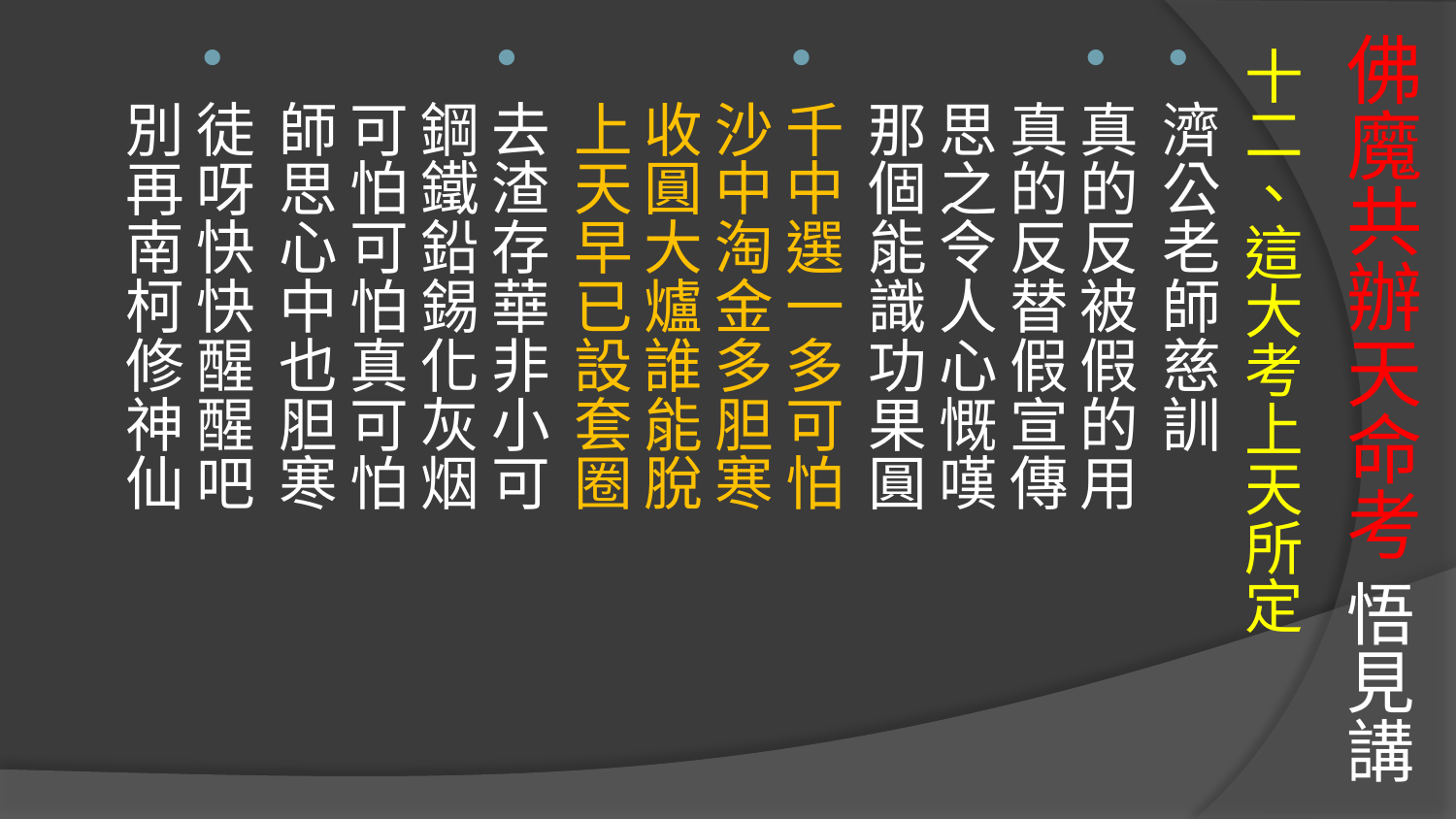

# 佛魔共辦天命考 悟見講
十二、這大考上天所定
濟公老師慈訓
真的反被假的用
真的反替假宣傳　
思之令人心慨嘆　
那個能識功果圓
千中選一多可怕　
沙中淘金多胆寒　
收圓大爐誰能脫
上天早已設套圈
去渣存華非小可　
鋼鐵鉛錫化灰烟
可怕可怕真可怕　
師思心中也胆寒
徒呀快快醒醒吧
別再南柯修神仙